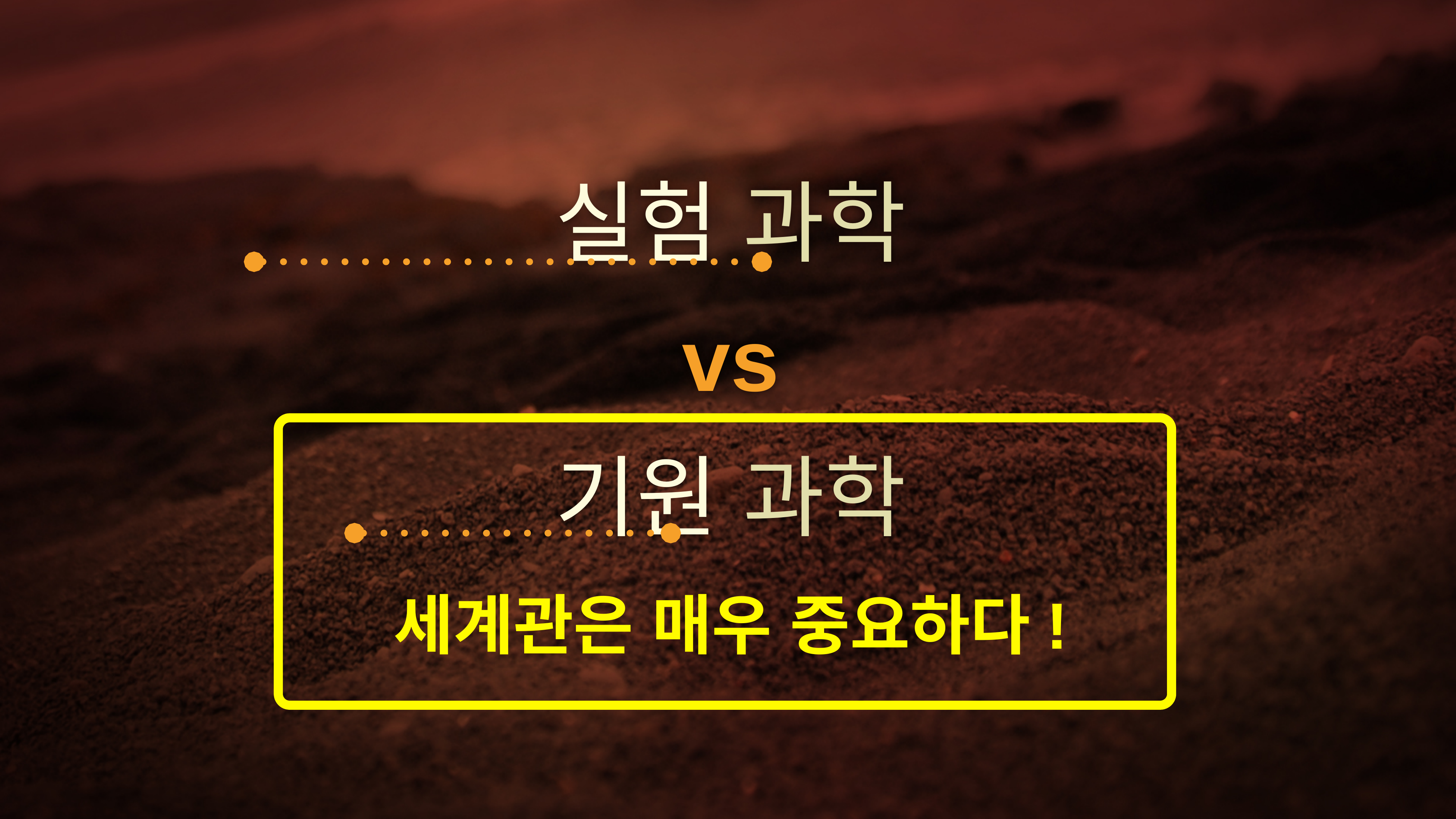

실험 과학
vs
기원 과학

세계관은 매우 중요하다!